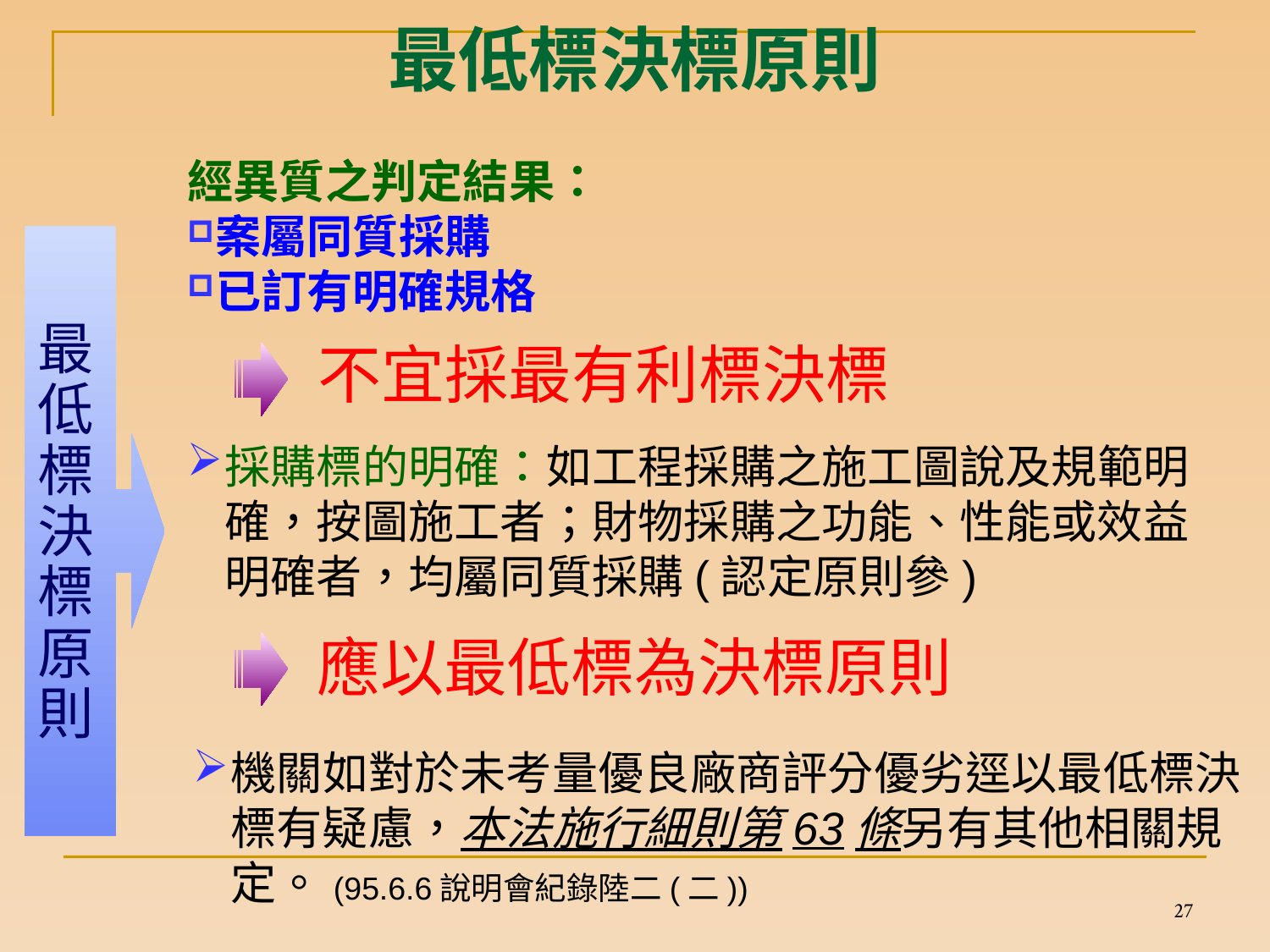

# 最低標決標原則

經異質之判定結果：
案屬同質採購
已訂有明確規格
最低標決標原則
不宜採最有利標決標

採購標的明確：如工程採購之施工圖說及規範明確，按圖施工者；財物採購之功能、性能或效益明確者，均屬同質採購(認定原則參)
應以最低標為決標原則

機關如對於未考量優良廠商評分優劣逕以最低標決標有疑慮，本法施行細則第63條另有其他相關規定。(95.6.6說明會紀錄陸二(二))
27